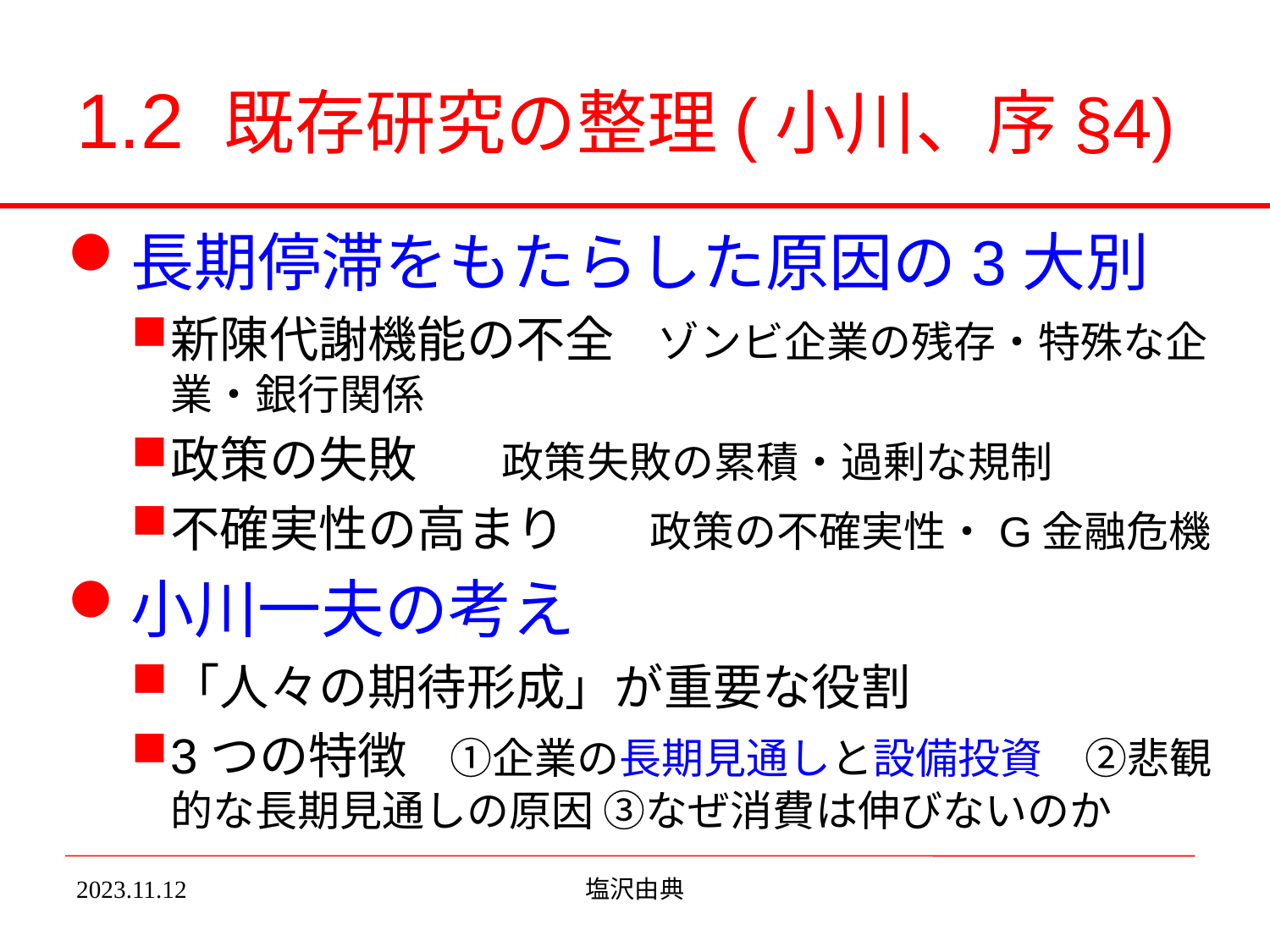

# 1.2 既存研究の整理(小川、序§4)
長期停滞をもたらした原因の3大別
新陳代謝機能の不全　ゾンビ企業の残存・特殊な企業・銀行関係
政策の失敗　　政策失敗の累積・過剰な規制
不確実性の高まり　　政策の不確実性・G金融危機
小川一夫の考え
「人々の期待形成」が重要な役割
3つの特徴　①企業の長期見通しと設備投資　②悲観的な長期見通しの原因 ③なぜ消費は伸びないのか
2023.11.12
塩沢由典